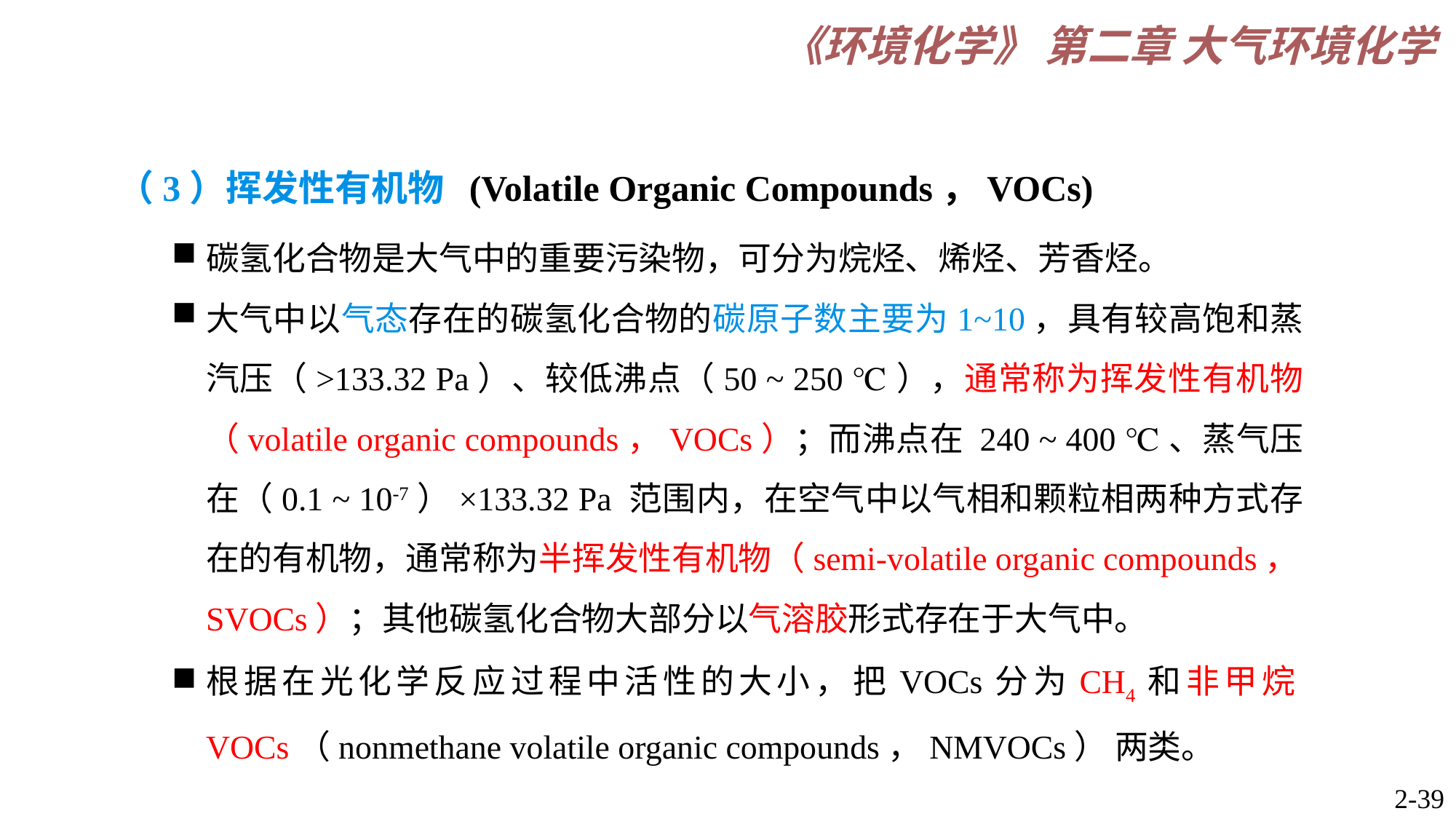

（3）挥发性有机物  (Volatile Organic Compounds，VOCs)
碳氢化合物是大气中的重要污染物，可分为烷烃、烯烃、芳香烃。
大气中以气态存在的碳氢化合物的碳原子数主要为1~10，具有较高饱和蒸汽压（>133.32 Pa）、较低沸点（50 ~ 250 ℃），通常称为挥发性有机物（volatile organic compounds，VOCs）；而沸点在 240 ~ 400 ℃、蒸气压在（0.1 ~ 10-7）×133.32 Pa 范围内，在空气中以气相和颗粒相两种方式存在的有机物，通常称为半挥发性有机物（semi-volatile organic compounds，SVOCs）；其他碳氢化合物大部分以气溶胶形式存在于大气中。
根据在光化学反应过程中活性的大小，把VOCs分为CH4和非甲烷VOCs（nonmethane volatile organic compounds，NMVOCs） 两类。
2-39